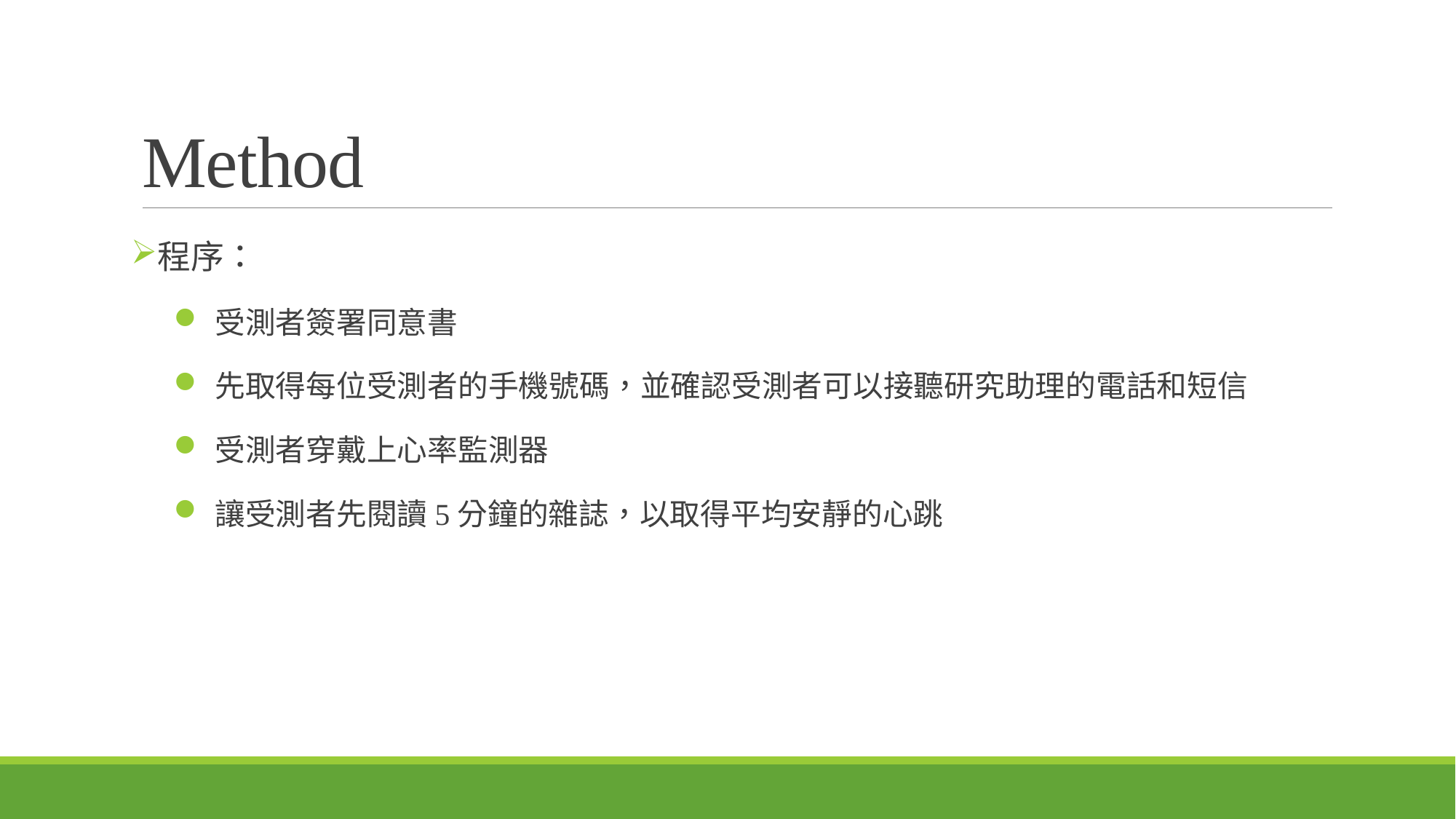

# Method
程序：
受測者簽署同意書
先取得每位受測者的手機號碼，並確認受測者可以接聽研究助理的電話和短信
受測者穿戴上心率監測器
讓受測者先閱讀5分鐘的雜誌，以取得平均安靜的心跳